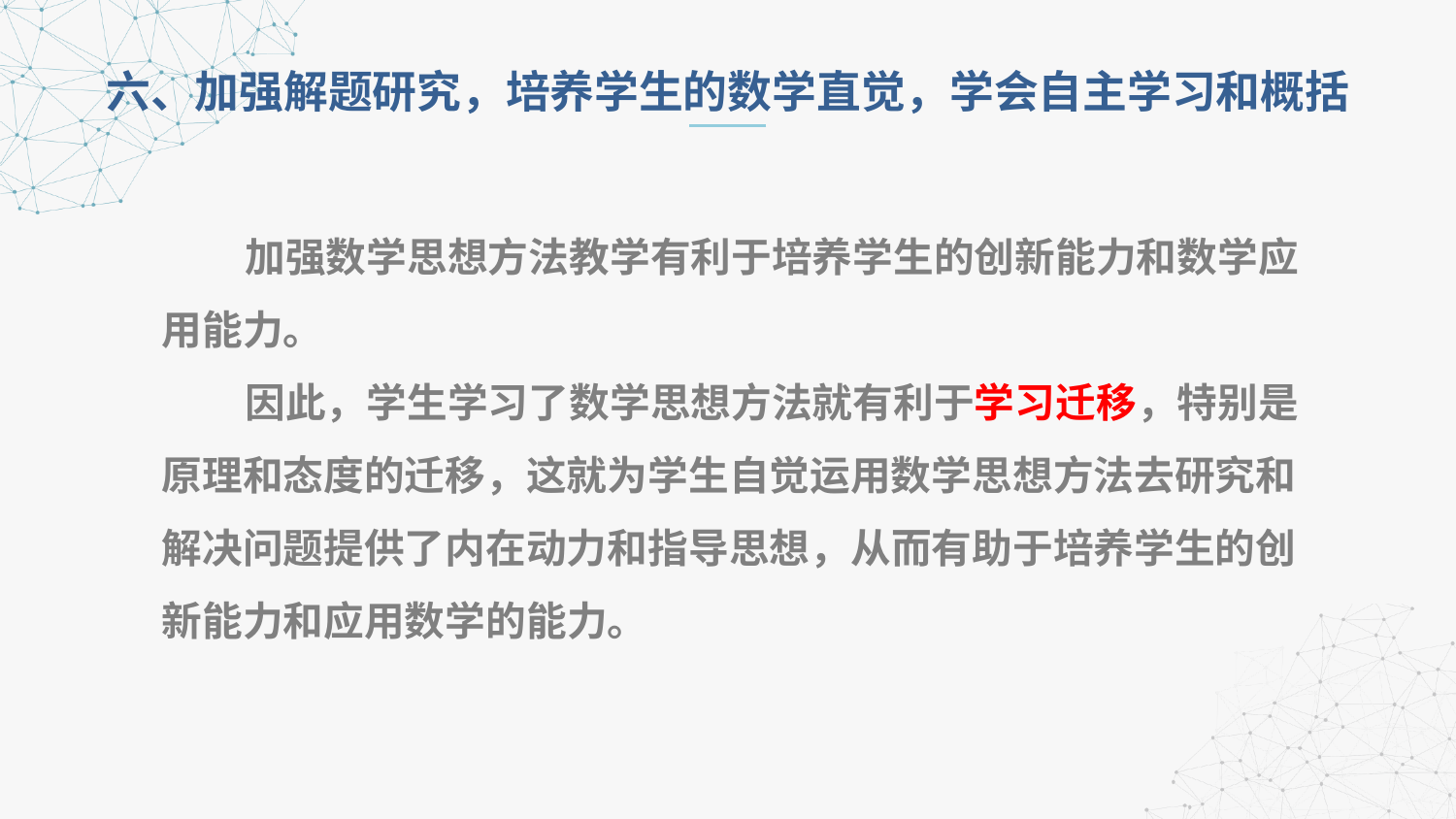

六、加强解题研究，培养学生的数学直觉，学会自主学习和概括
        加强数学思想方法教学有利于培养学生的创新能力和数学应用能力。
        因此，学生学习了数学思想方法就有利于学习迁移，特别是原理和态度的迁移，这就为学生自觉运用数学思想方法去研究和解决问题提供了内在动力和指导思想，从而有助于培养学生的创新能力和应用数学的能力。